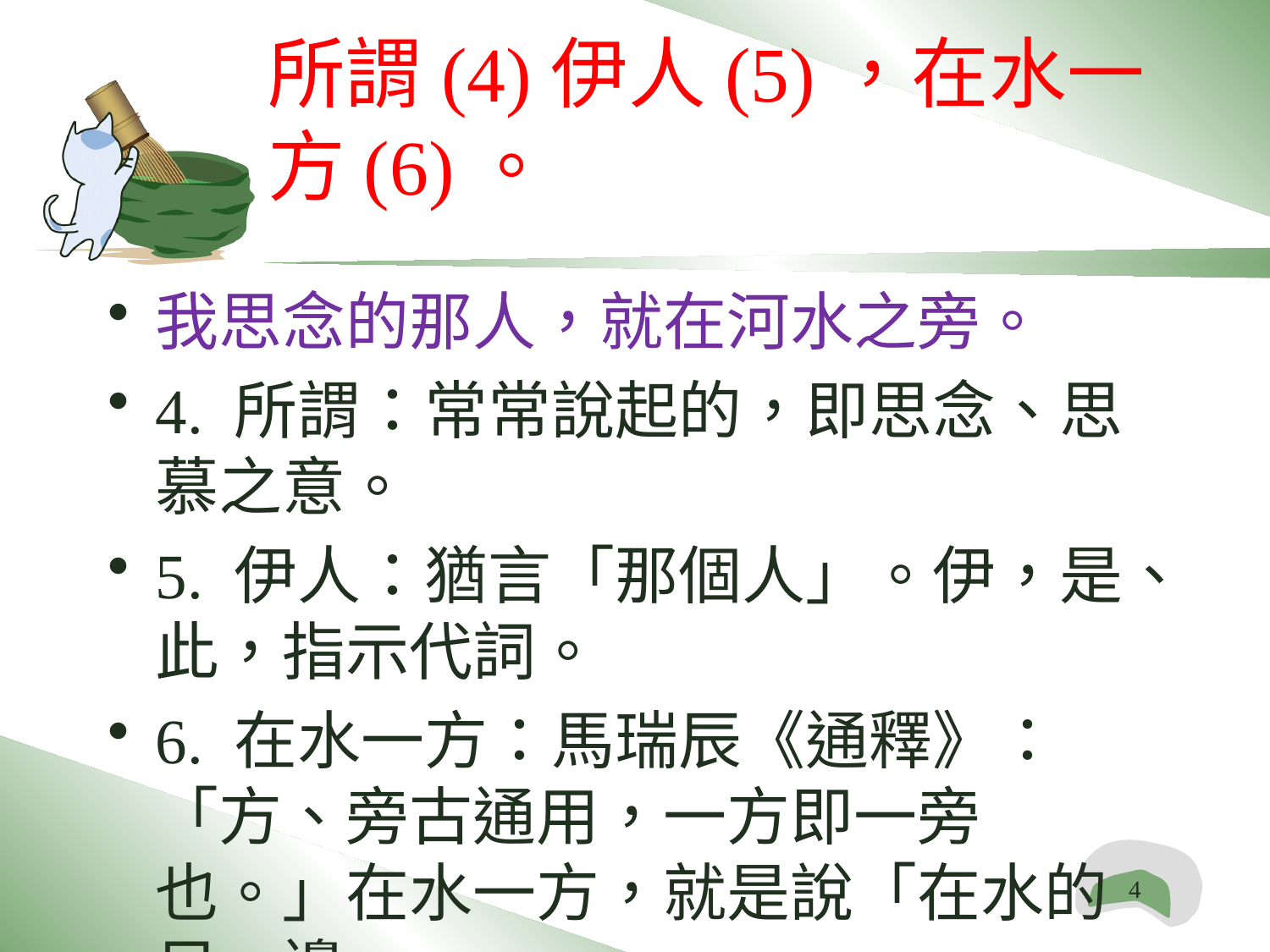

# 所謂(4)伊人(5)，在水一方(6)。
我思念的那人，就在河水之旁。
4. 所謂：常常說起的，即思念、思慕之意。
5. 伊人：猶言「那個人」。伊，是、此，指示代詞。
6. 在水一方：馬瑞辰《通釋》：「方、旁古通用，一方即一旁也。」在水一方，就是說「在水的另一邊」。

4